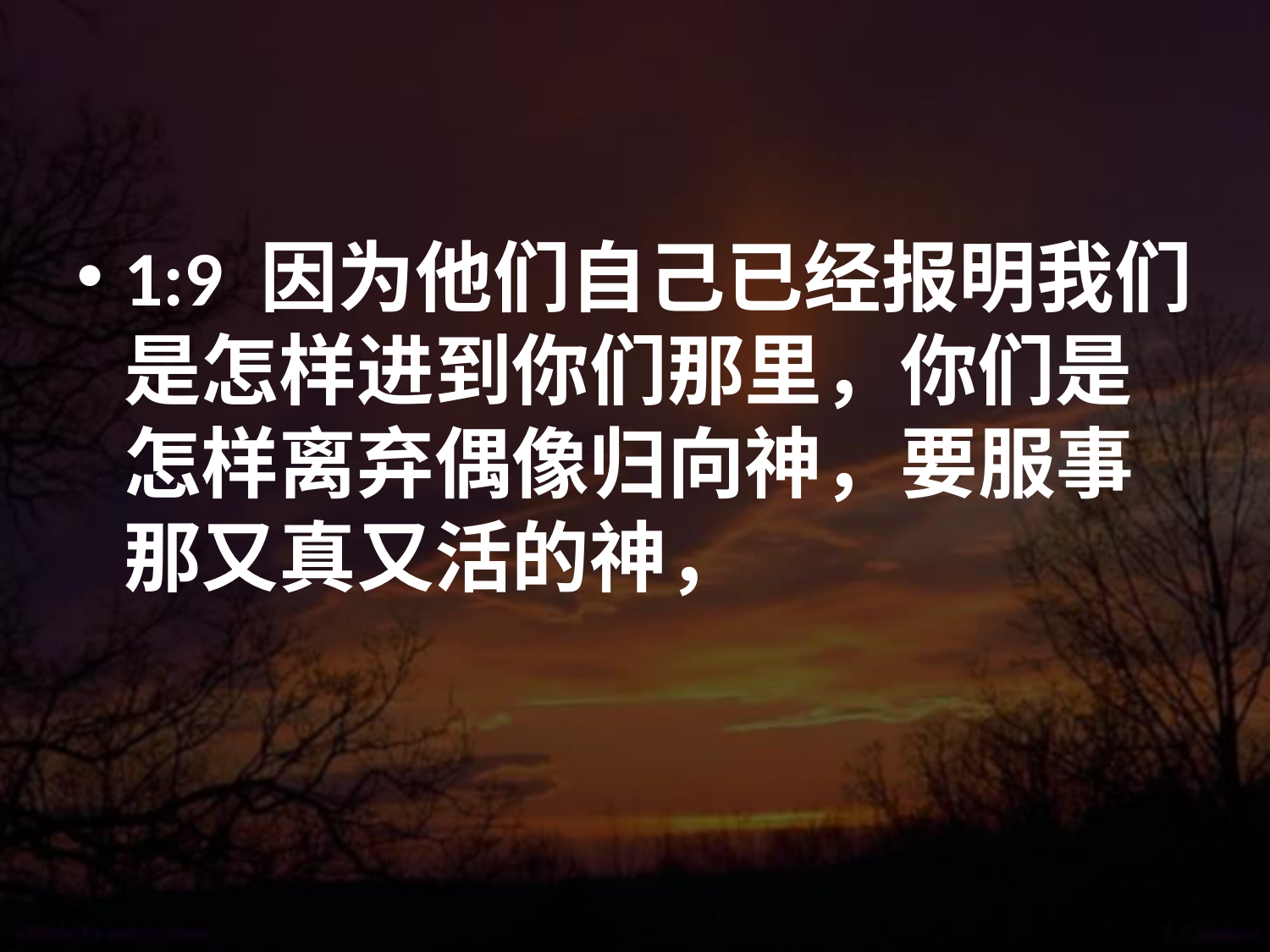

#
1:9 因为他们自己已经报明我们是怎样进到你们那里，你们是怎样离弃偶像归向神，要服事那又真又活的神，